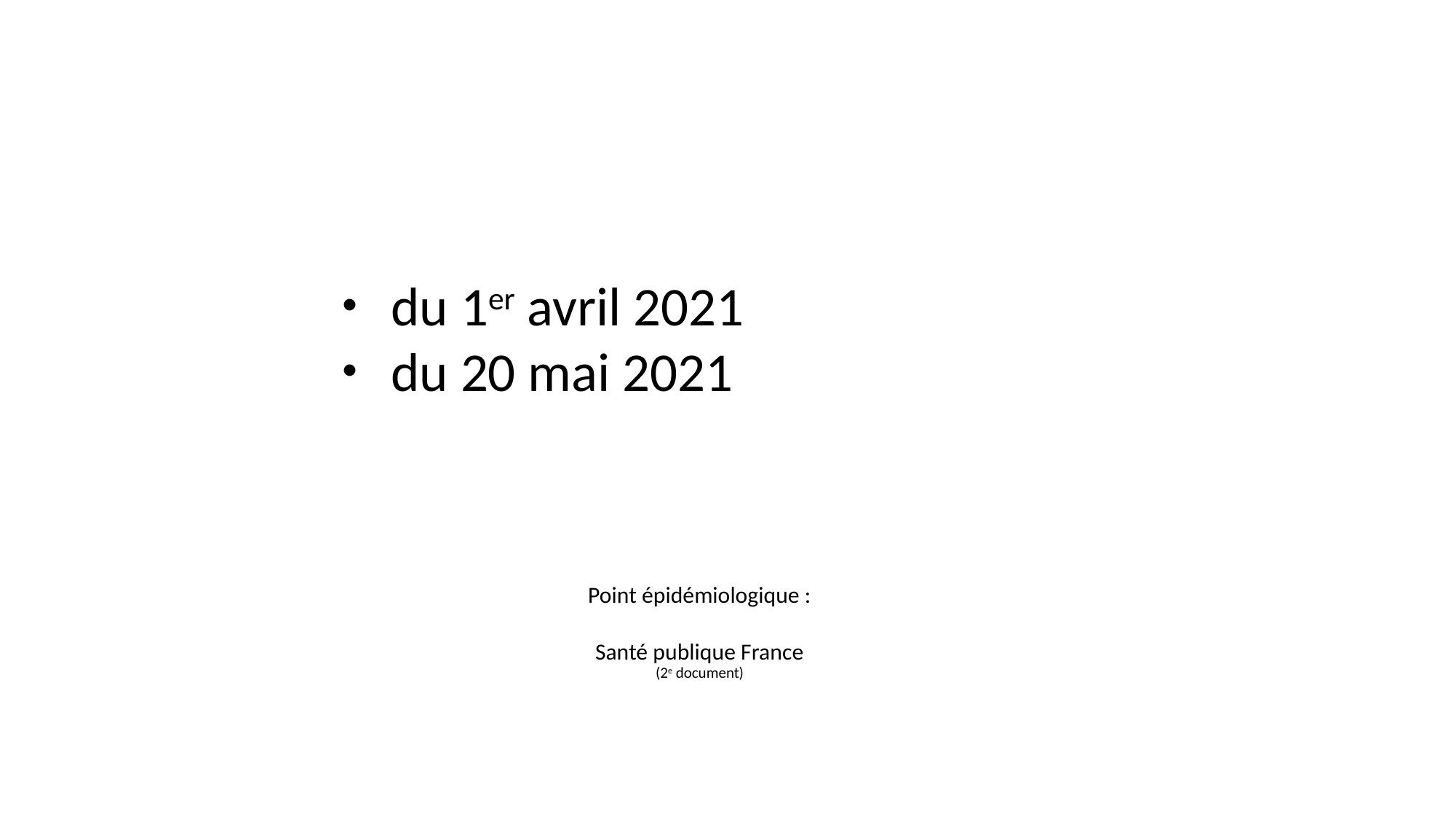

・du 1er avril 2021
・du 20 mai 2021
# Point épidémiologique : Santé publique France (2e document)